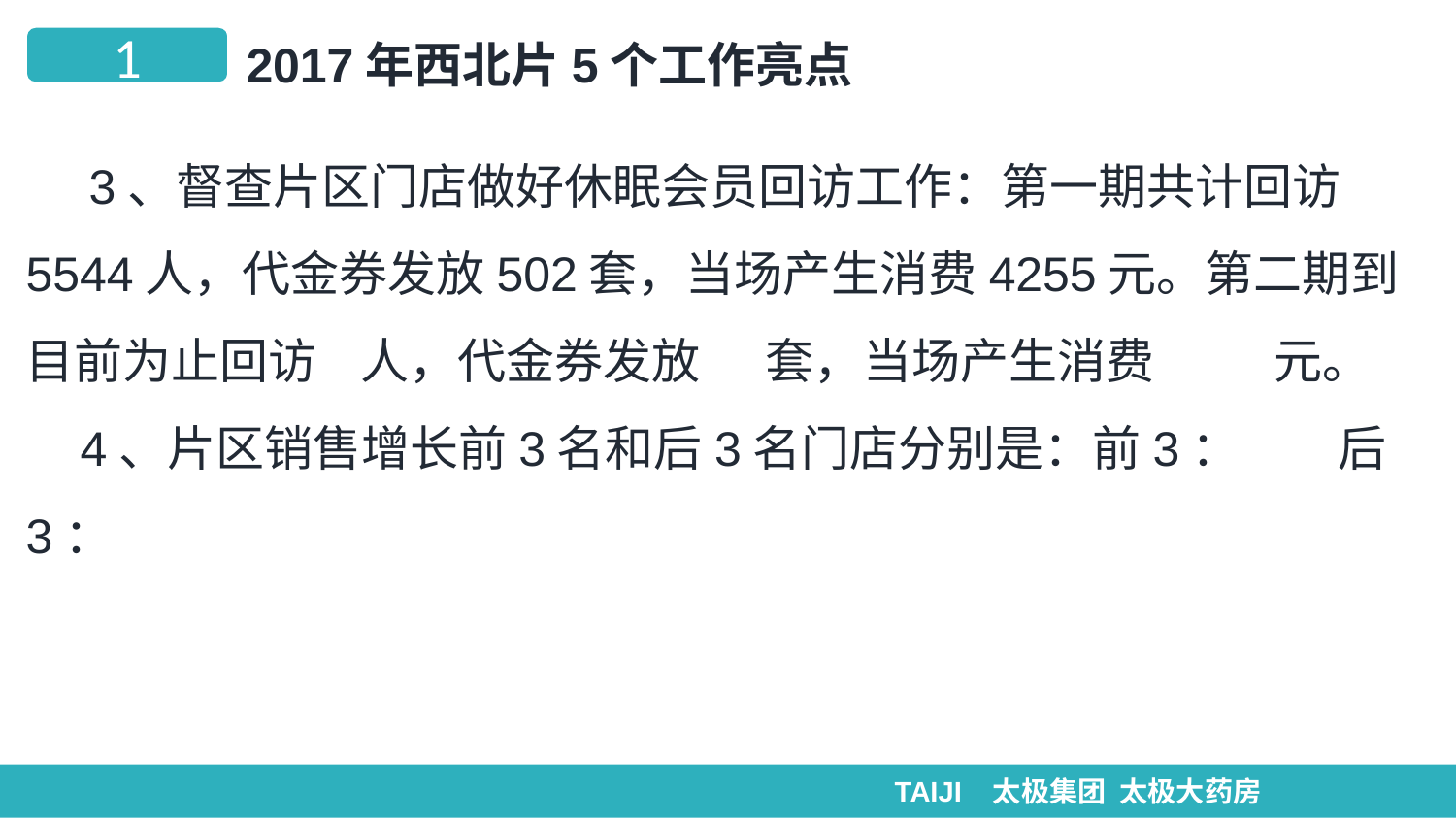

1
2017年西北片5个工作亮点
1
     3、督查片区门店做好休眠会员回访工作：第一期共计回访5544人，代金券发放502套，当场产生消费4255元。第二期到目前为止回访    人，代金券发放      套，当场产生消费           元。
    4、片区销售增长前3名和后3名门店分别是：前3：         后3：

TAIJI   太极集团TAIJI  极集团   太极大

TAIJI   太极集团  太极大药房